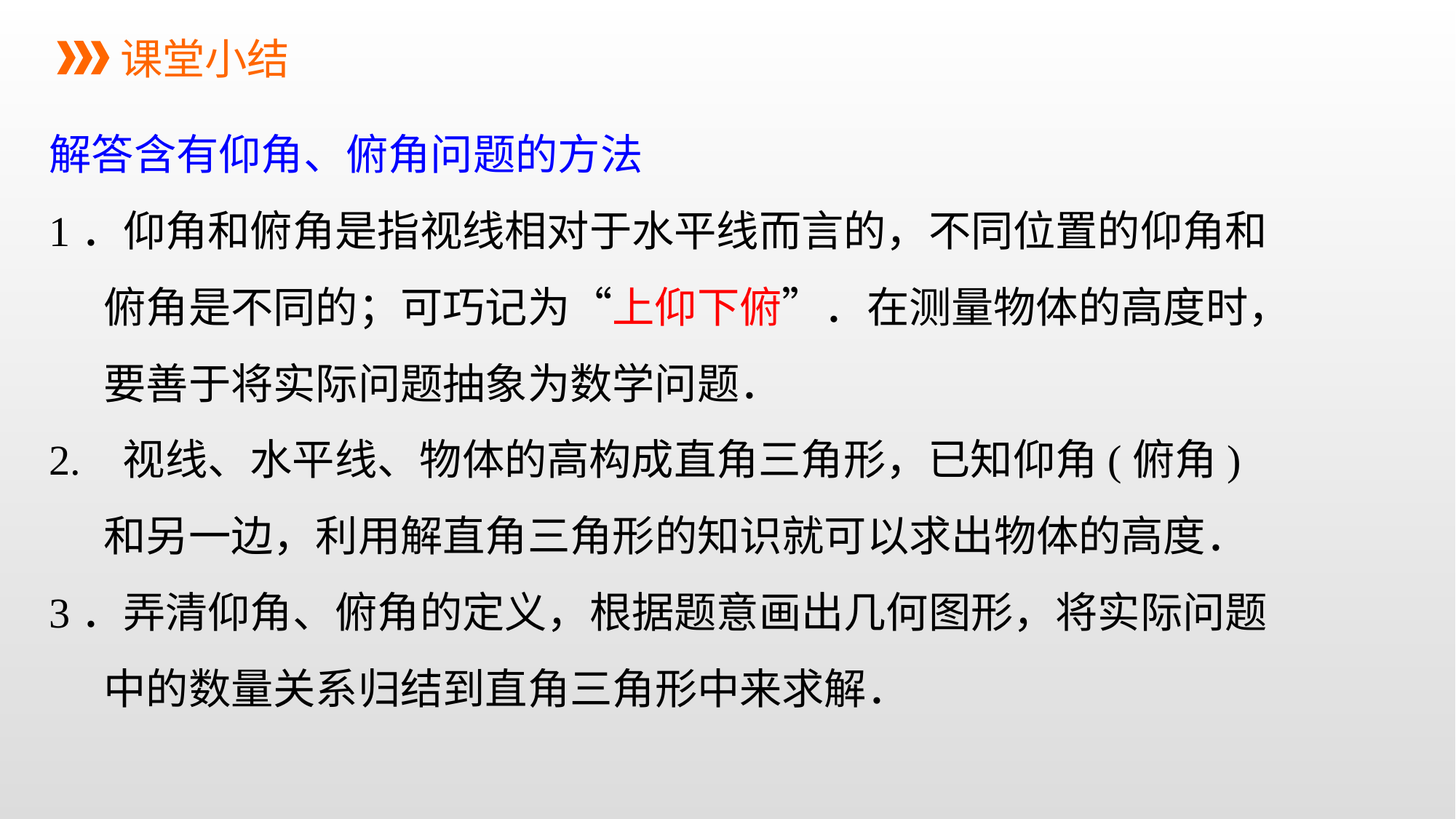

课堂小结

解答含有仰角、俯角问题的方法
1．仰角和俯角是指视线相对于水平线而言的，不同位置的仰角和俯角是不同的；可巧记为“上仰下俯”．在测量物体的高度时，要善于将实际问题抽象为数学问题．
2.   视线、水平线、物体的高构成直角三角形，已知仰角(俯角)和另一边，利用解直角三角形的知识就可以求出物体的高度．
3．弄清仰角、俯角的定义，根据题意画出几何图形，将实际问题中的数量关系归结到直角三角形中来求解．